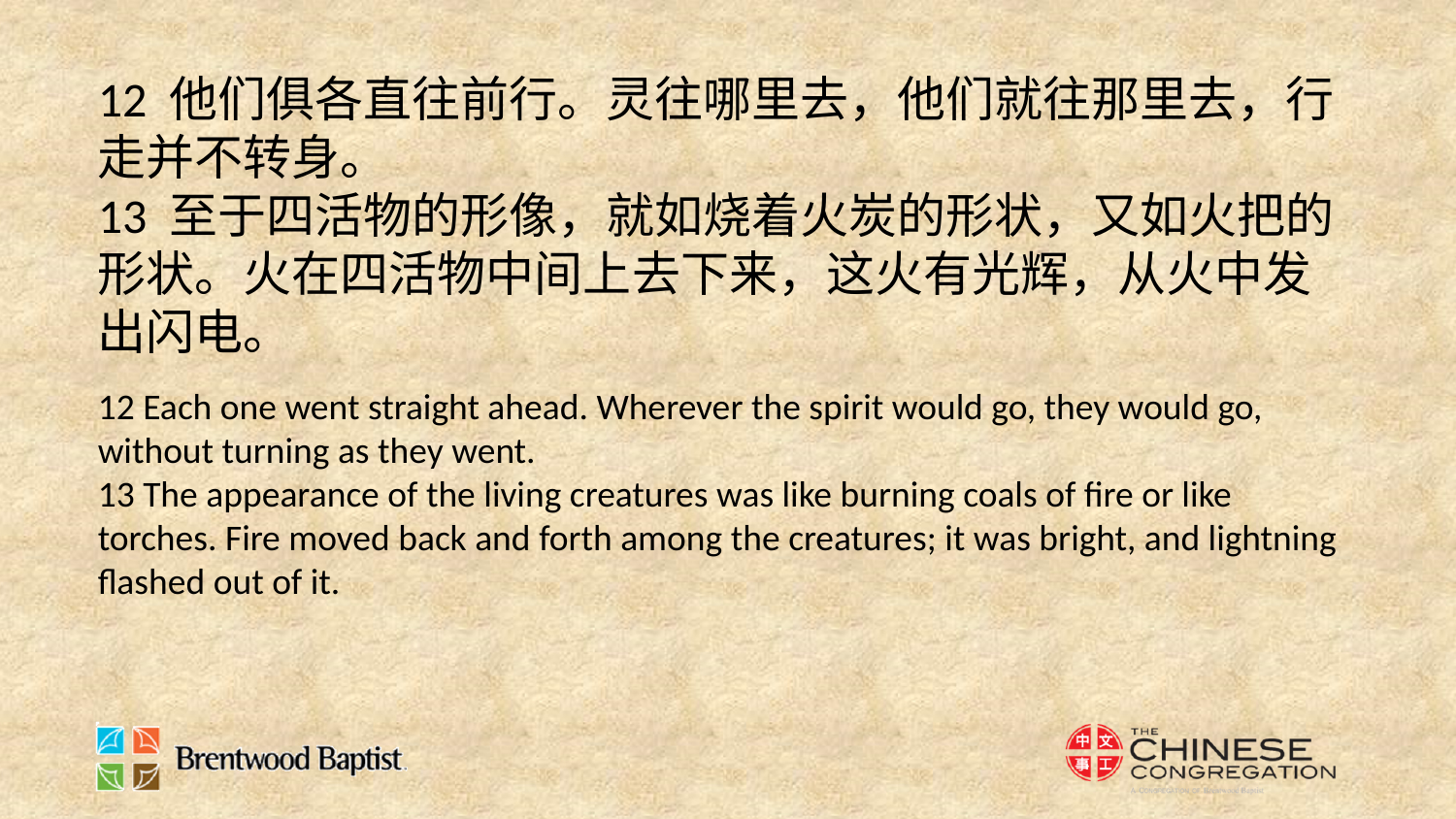

12 他们俱各直往前行。灵往哪里去，他们就往那里去，行走并不转身。
13 至于四活物的形像，就如烧着火炭的形状，又如火把的形状。火在四活物中间上去下来，这火有光辉，从火中发出闪电。

12 Each one went straight ahead. Wherever the spirit would go, they would go, without turning as they went.
13 The appearance of the living creatures was like burning coals of fire or like torches. Fire moved back and forth among the creatures; it was bright, and lightning flashed out of it.